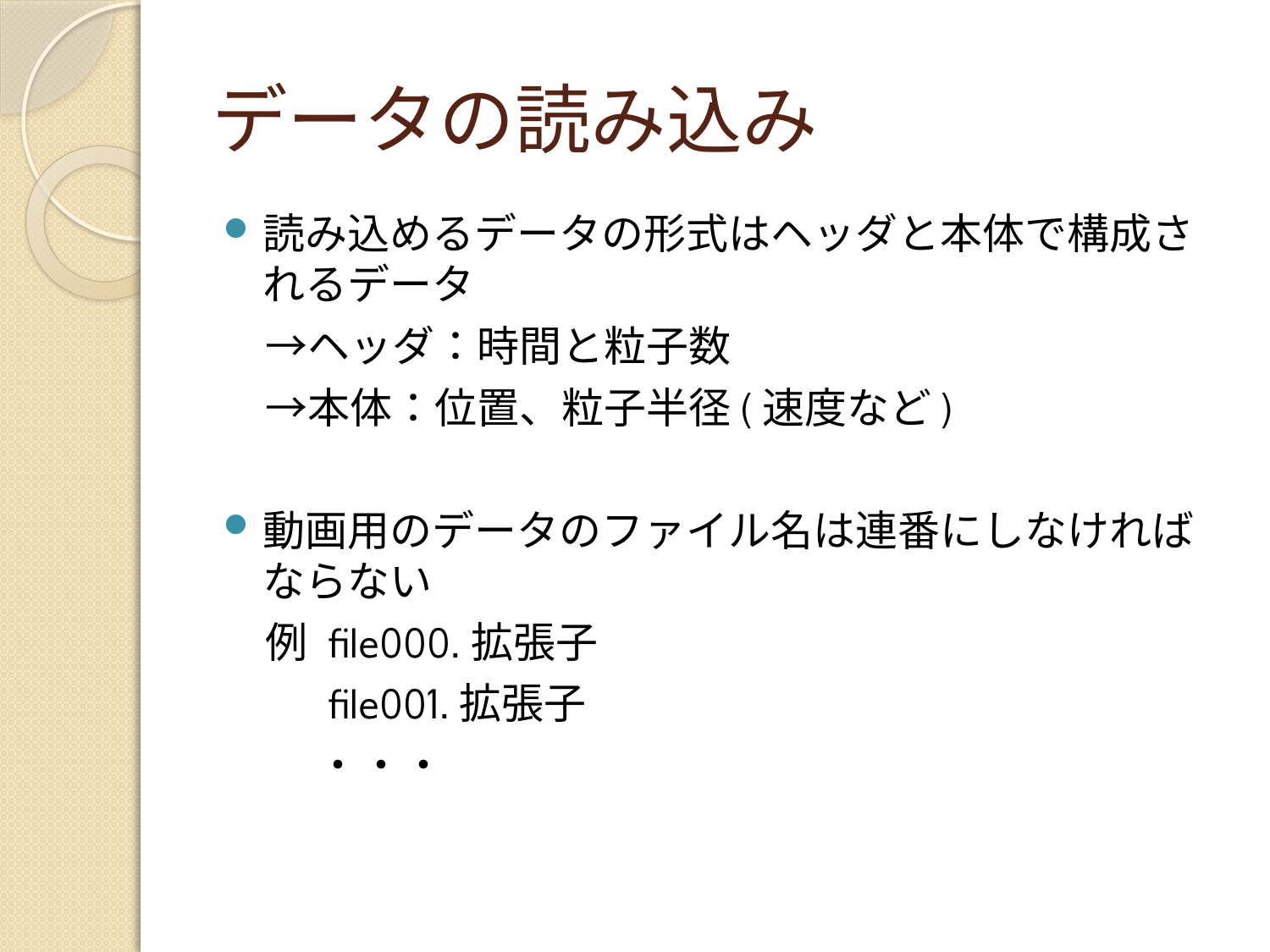

# データの読み込み
読み込めるデータの形式はヘッダと本体で構成されるデータ
　→ヘッダ：時間と粒子数
　→本体：位置、粒子半径(速度など)

動画用のデータのファイル名は連番にしなければならない
　例 file000.拡張子
　　 file001.拡張子
　　 ・・・